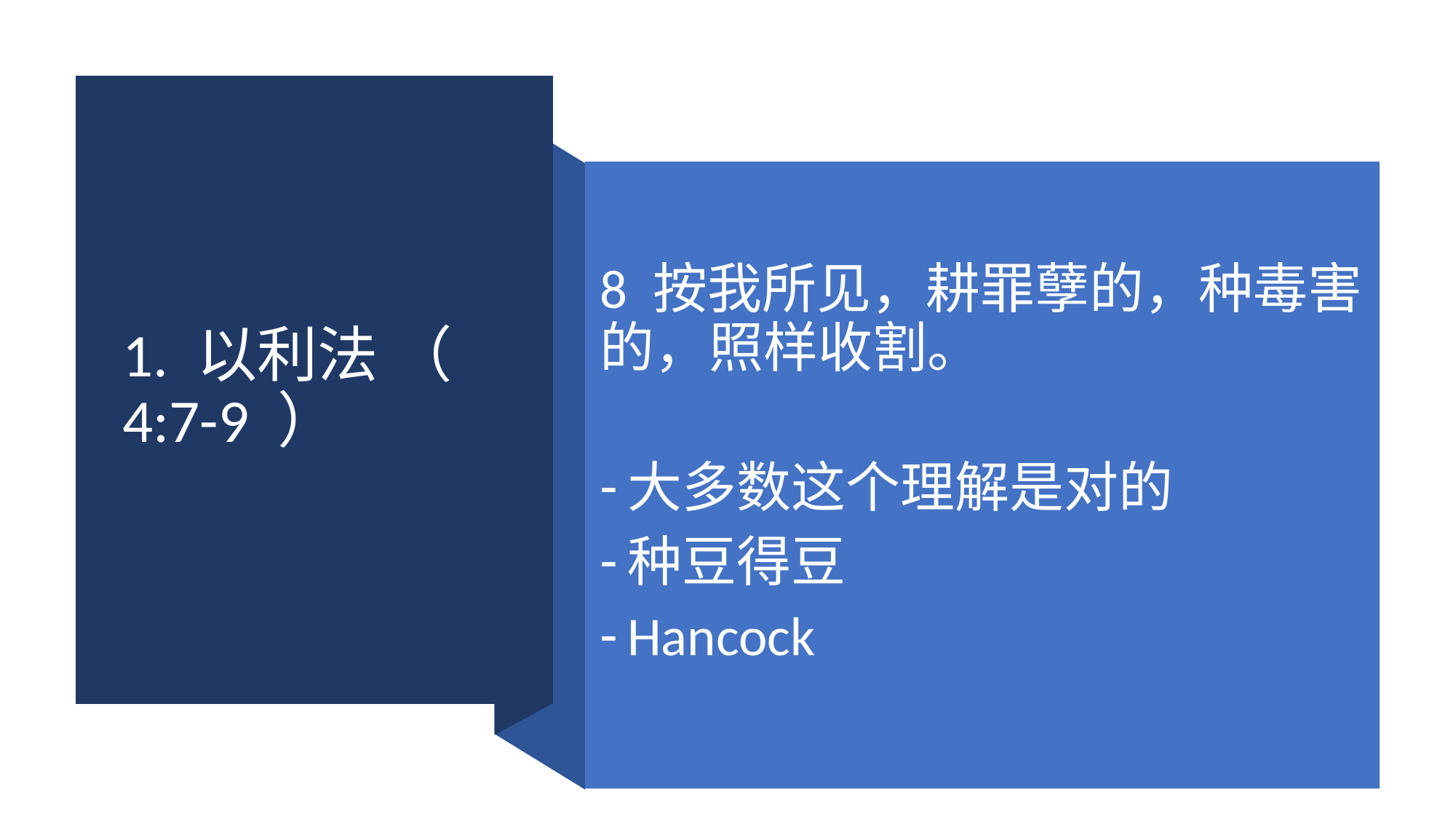

# 1. 以利法 （ 4:7-9 ）

8 按我所见，耕罪孽的，种毒害的，照样收割。
大多数这个理解是对的
种豆得豆
Hancock